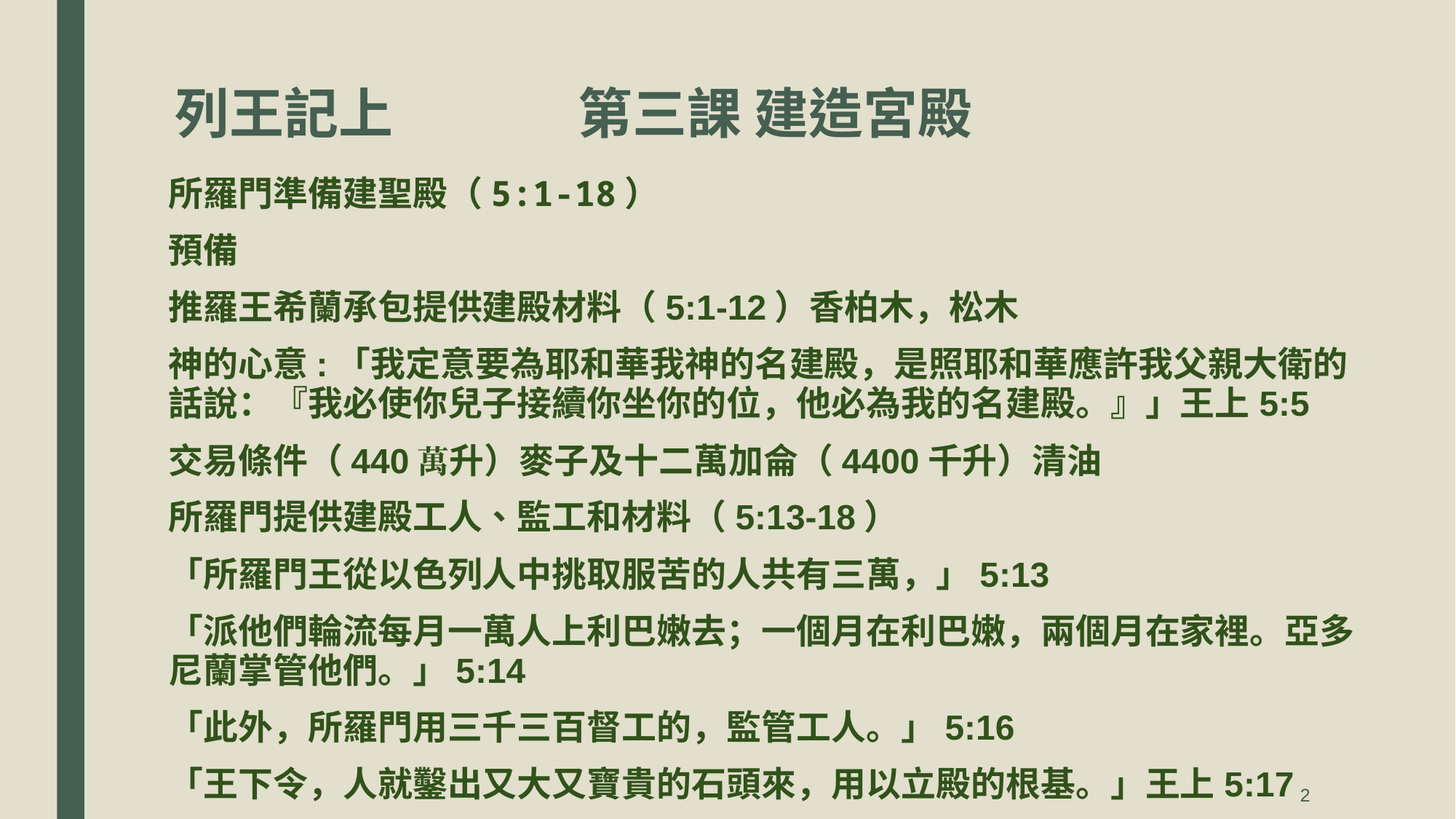

# 列王記上               第三課 建造宮殿
所羅門準備建聖殿（5:1-18）
預備
推羅王希蘭承包提供建殿材料（5:1-12）香柏木，松木
神的心意:「我定意要為耶和華我神的名建殿，是照耶和華應許我父親大衛的話說：『我必使你兒子接續你坐你的位，他必為我的名建殿。』」王上5:5
交易條件（440萬升）麥子及十二萬加侖（4400千升）清油
所羅門提供建殿工人、監工和材料（5:13-18）
「所羅門王從以色列人中挑取服苦的人共有三萬，」5:13
「派他們輪流每月一萬人上利巴嫩去；一個月在利巴嫩，兩個月在家裡。亞多尼蘭掌管他們。」5:14
「此外，所羅門用三千三百督工的，監管工人。」5:16
「王下令，人就鑿出又大又寶貴的石頭來，用以立殿的根基。」王上5:17

2